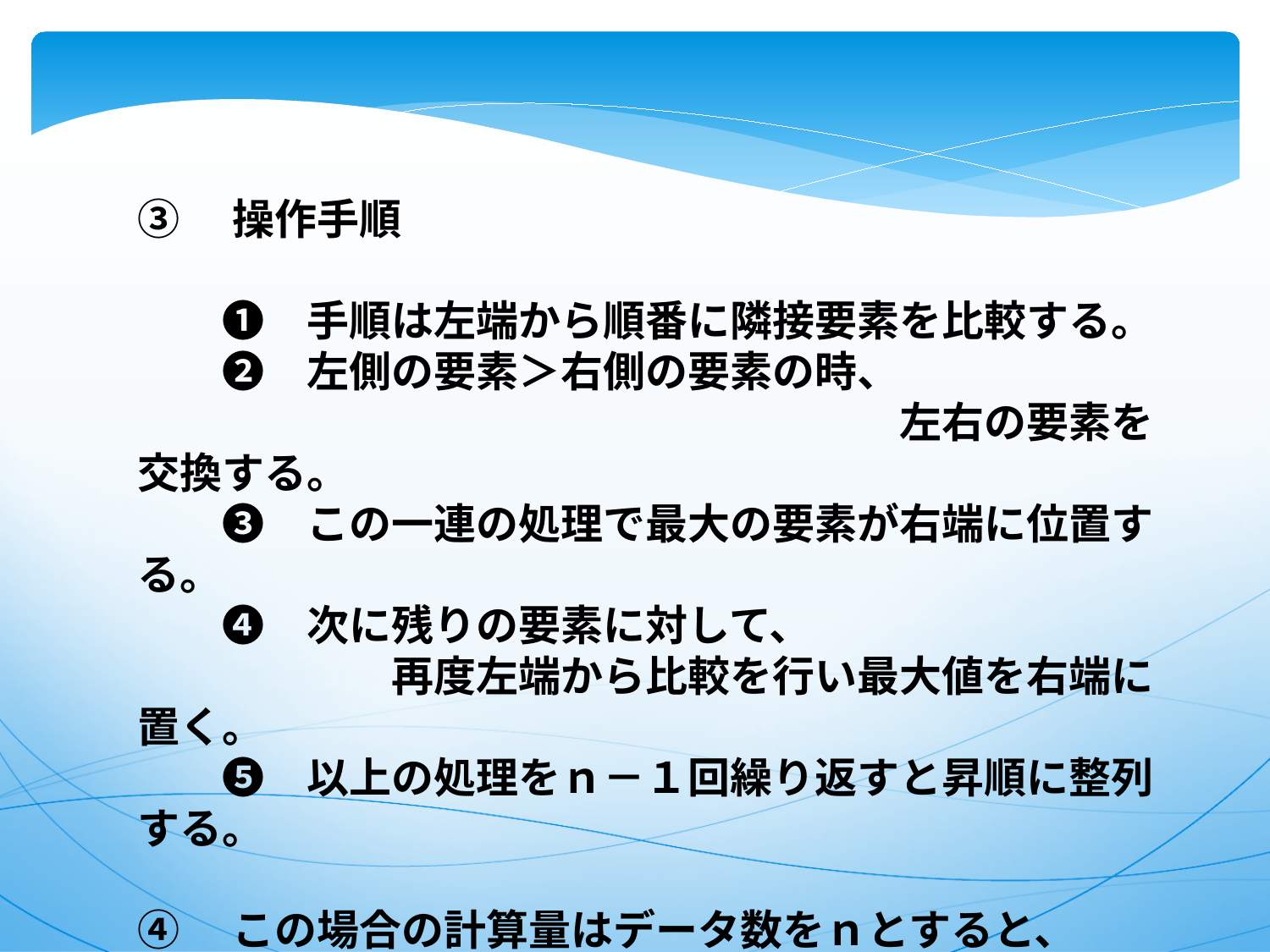

③　操作手順

　　❶　手順は左端から順番に隣接要素を比較する。
　　❷　左側の要素＞右側の要素の時、
　　　　　　　　　　　　　　　　　　左右の要素を交換する。
　　❸　この一連の処理で最大の要素が右端に位置する。
　　❹　次に残りの要素に対して、
　　　　　　再度左端から比較を行い最大値を右端に置く。
　　❺　以上の処理をｎ－１回繰り返すと昇順に整列する。

④　この場合の計算量はデータ数をｎとすると、
　　　　　　　　　　　　　　　　　　　　　　　　　　ｎ２に比例する。